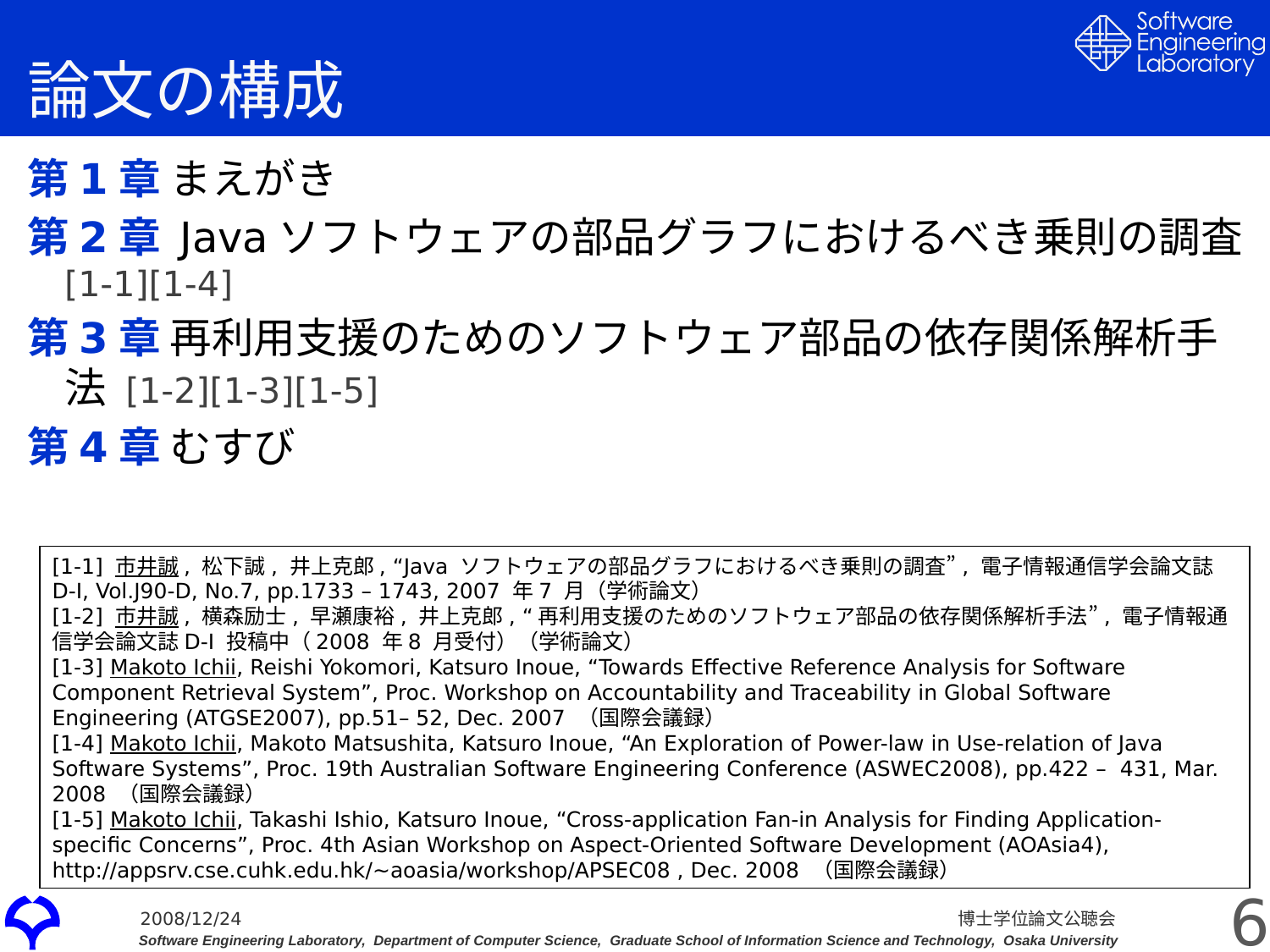

# 論文の構成
第1章 まえがき
第2章 Javaソフトウェアの部品グラフにおけるべき乗則の調査 [1-1][1-4]
第3章 再利用支援のためのソフトウェア部品の依存関係解析手法 [1-2][1-3][1-5]
第4章 むすび

[1-1] 市井誠, 松下誠, 井上克郎, “Java ソフトウェアの部品グラフにおけるべき乗則の調査”, 電子情報通信学会論文誌D-I, Vol.J90-D, No.7, pp.1733 – 1743, 2007 年7 月（学術論文）
[1-2] 市井誠, 横森励士, 早瀬康裕, 井上克郎, “再利用支援のためのソフトウェア部品の依存関係解析手法”, 電子情報通信学会論文誌D-I 投稿中（2008 年8 月受付）（学術論文）
[1-3] Makoto Ichii, Reishi Yokomori, Katsuro Inoue, “Towards Effective Reference Analysis for Software Component Retrieval System”, Proc. Workshop on Accountability and Traceability in Global Software Engineering (ATGSE2007), pp.51– 52, Dec. 2007 （国際会議録）
[1-4] Makoto Ichii, Makoto Matsushita, Katsuro Inoue, “An Exploration of Power-law in Use-relation of Java Software Systems”, Proc. 19th Australian Software Engineering Conference (ASWEC2008), pp.422 –  431, Mar. 2008 （国際会議録）
[1-5] Makoto Ichii, Takashi Ishio, Katsuro Inoue, “Cross-application Fan-in Analysis for Finding Application-specific Concerns”, Proc. 4th Asian Workshop on Aspect-Oriented Software Development (AOAsia4), http://appsrv.cse.cuhk.edu.hk/~aoasia/workshop/APSEC08 , Dec. 2008 （国際会議録）
6
博士学位論文公聴会
2008/12/24